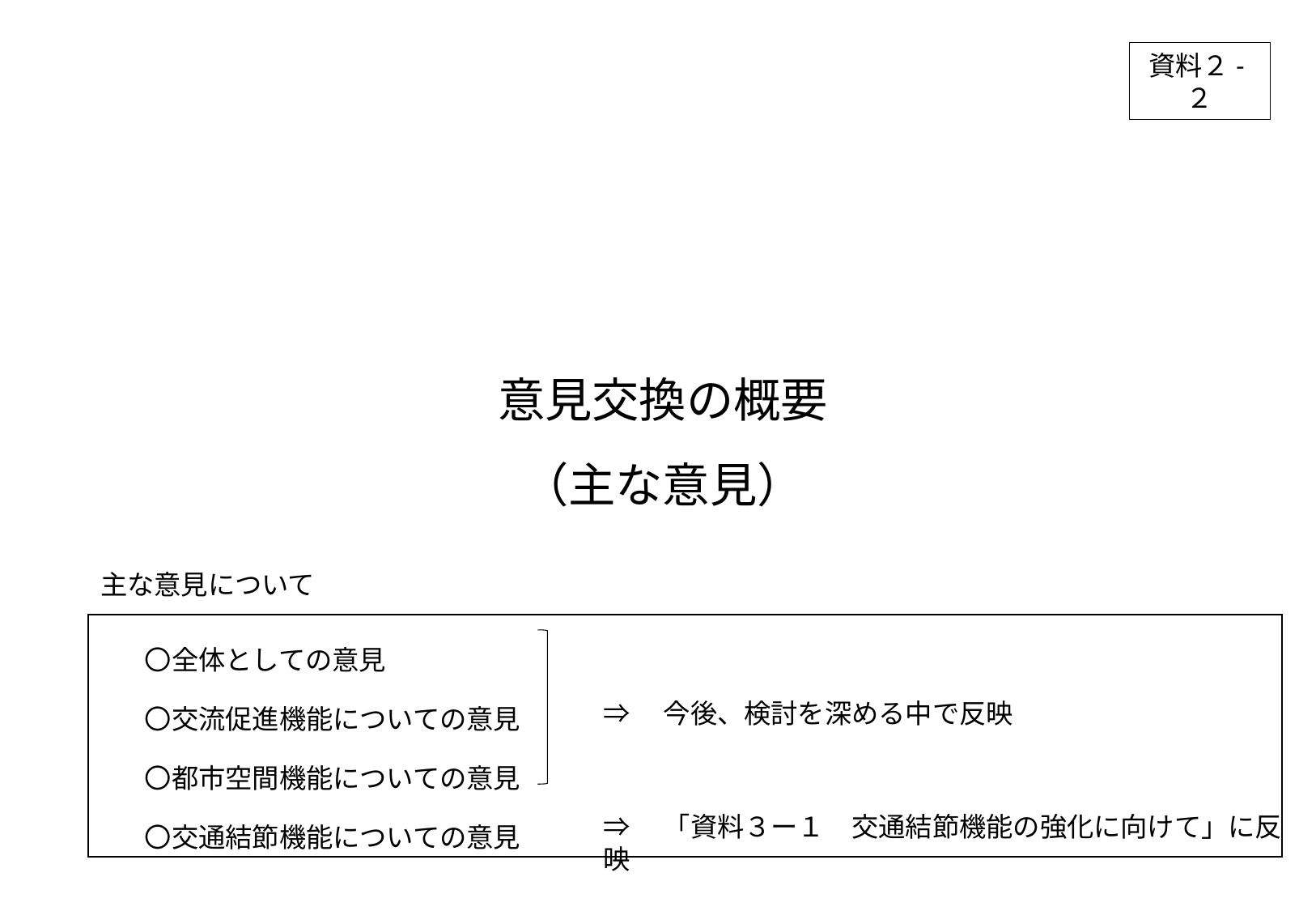

資料２-２
意見交換の概要
（主な意見）
主な意見について
〇全体としての意見
〇交流促進機能についての意見
〇都市空間機能についての意見
〇交通結節機能についての意見

⇒　今後、検討を深める中で反映
⇒　「資料３ー１　交通結節機能の強化に向けて」に反映
1